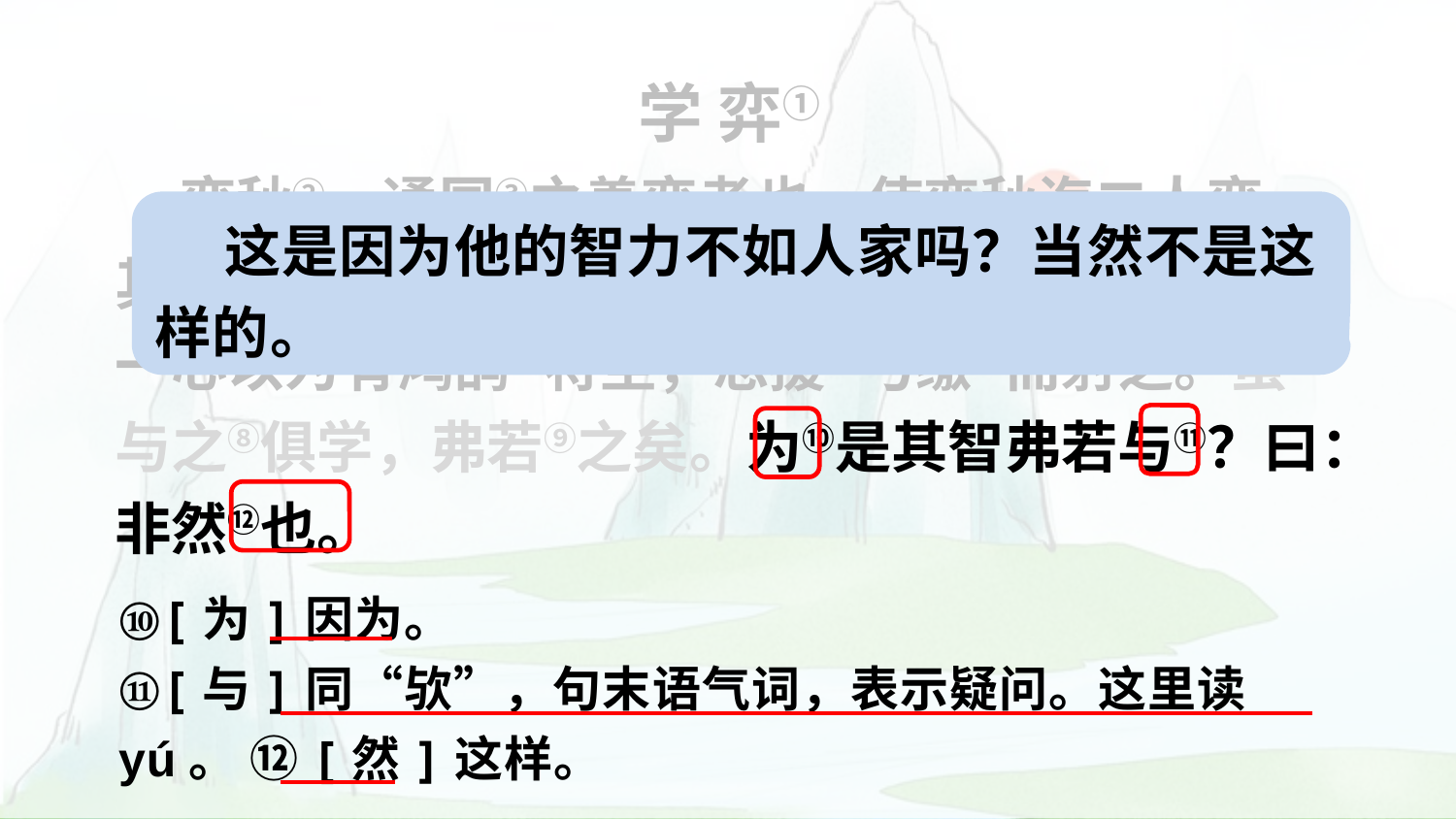

学 弈①
    弈秋②，通国③之善弈者也。使弈秋诲二人弈，其一人专心致志，惟弈秋之为听④；一人虽听之，一心以为有鸿鹄⑤将至，思援⑥弓缴⑦而射之。虽与之⑧俱学，弗若⑨之矣。为⑩是其智弗若与⑪？曰：非然⑫也。
    这是因为他的智力不如人家吗？当然不是这样的。

⑩[为]因为。
⑪[与]同“欤”，句末语气词，表示疑问。这里读yú。 ⑫[然]这样。